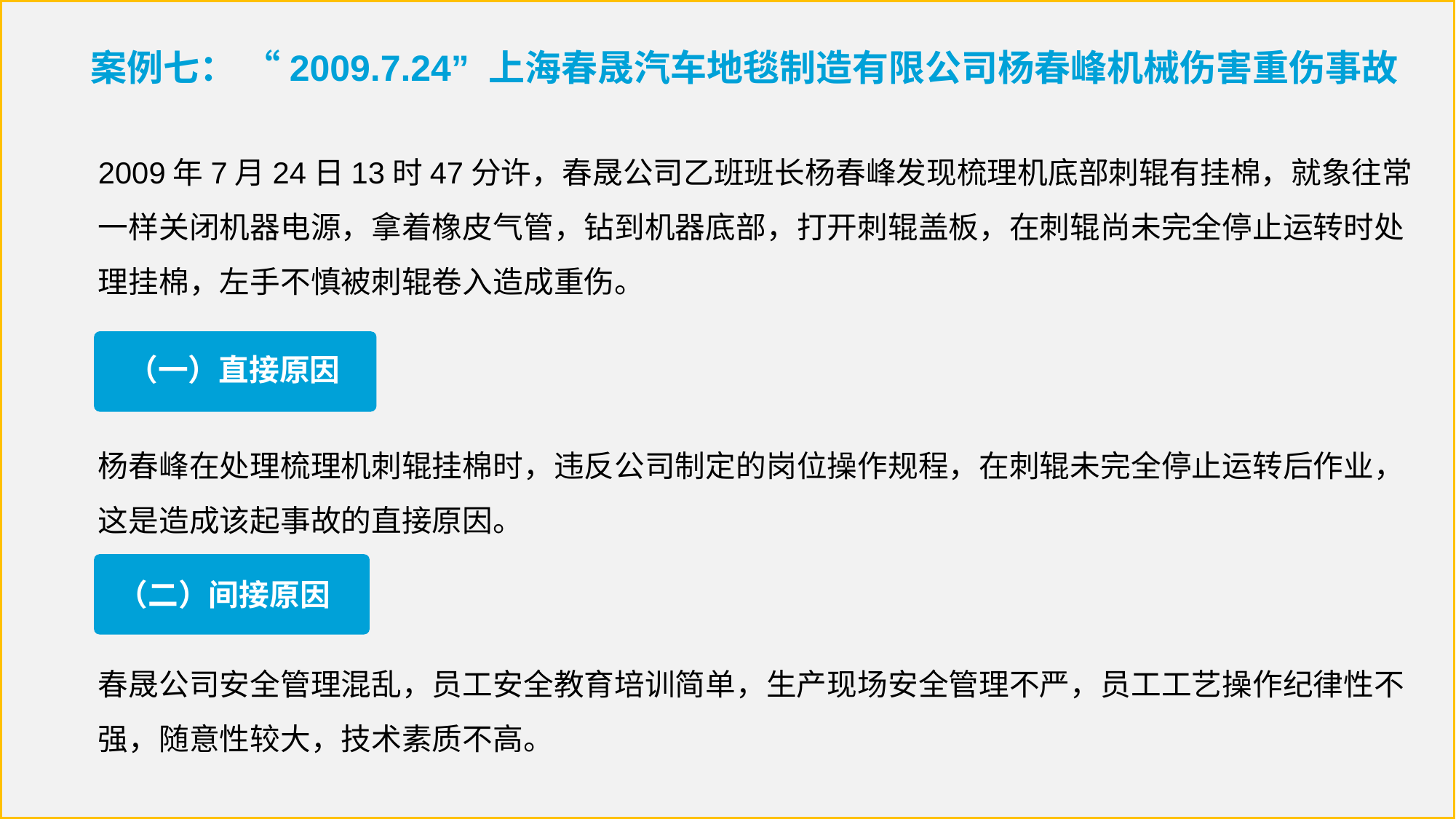

案例七： “2009.7.24” 上海春晟汽车地毯制造有限公司杨春峰机械伤害重伤事故
2009年7月24日13时47分许，春晟公司乙班班长杨春峰发现梳理机底部刺辊有挂棉，就象往常一样关闭机器电源，拿着橡皮气管，钻到机器底部，打开刺辊盖板，在刺辊尚未完全停止运转时处理挂棉，左手不慎被刺辊卷入造成重伤。

（一）直接原因
杨春峰在处理梳理机刺辊挂棉时，违反公司制定的岗位操作规程，在刺辊未完全停止运转后作业，这是造成该起事故的直接原因。

（二）间接原因
春晟公司安全管理混乱，员工安全教育培训简单，生产现场安全管理不严，员工工艺操作纪律性不强，随意性较大，技术素质不高。